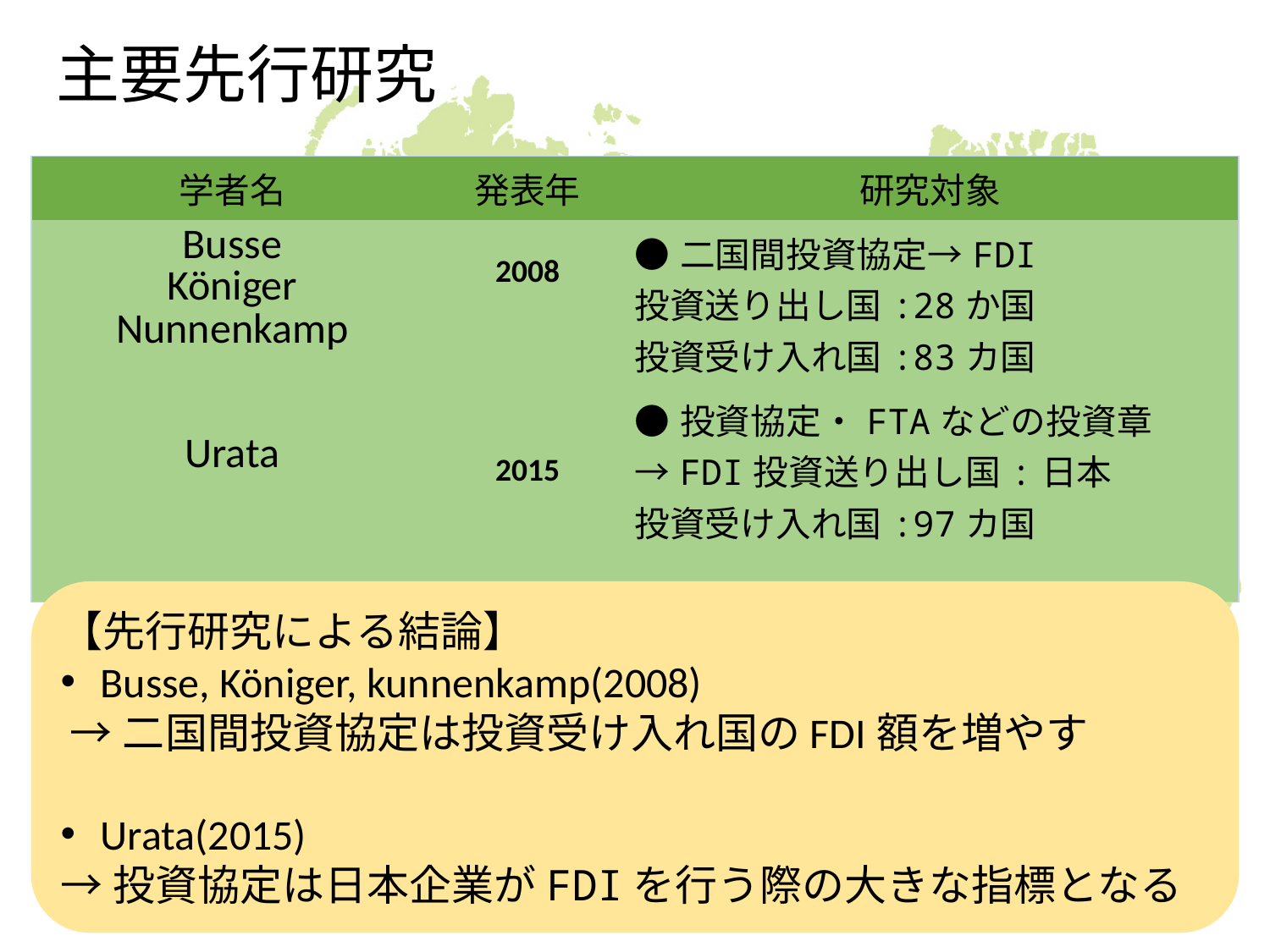

# 主要先行研究
| 学者名 | 発表年 | 研究対象 |
| --- | --- | --- |
| Busse Königer Nunnenkamp | 2008 | ●二国間投資協定→FDI 投資送り出し国:28か国 投資受け入れ国:83カ国 |
| Urata | 2015 | ●投資協定・FTAなどの投資章→FDI投資送り出し国:日本 投資受け入れ国:97カ国 |
【先行研究による結論】
Busse, Königer, kunnenkamp(2008)
 →二国間投資協定は投資受け入れ国のFDI額を増やす

Urata(2015)
→投資協定は日本企業がFDIを行う際の大きな指標となる